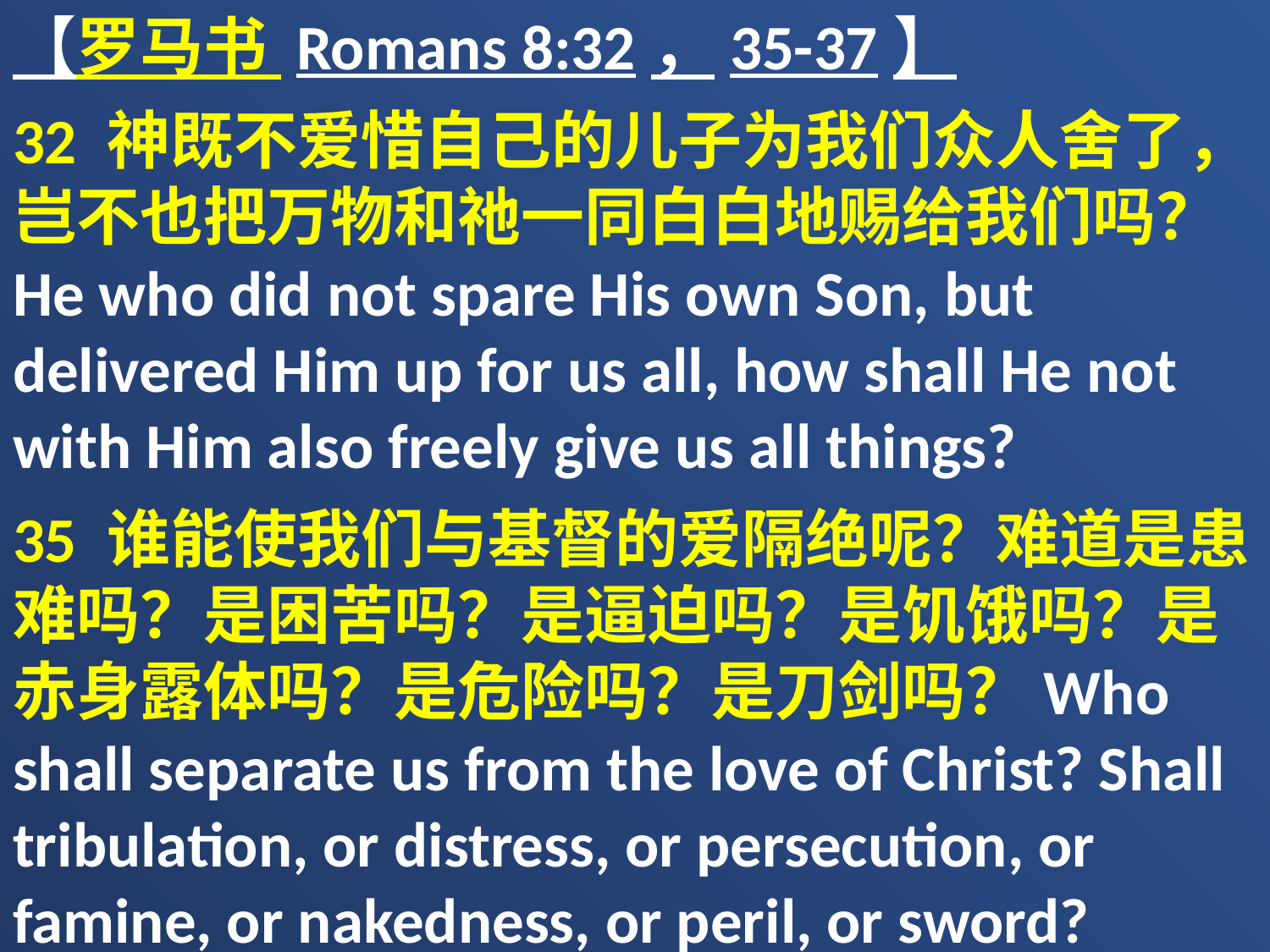

【罗马书 Romans 8:32，35-37】
32 神既不爱惜自己的儿子为我们众人舍了，岂不也把万物和祂一同白白地赐给我们吗？He who did not spare His own Son, but delivered Him up for us all, how shall He not with Him also freely give us all things?
35 谁能使我们与基督的爱隔绝呢？难道是患难吗？是困苦吗？是逼迫吗？是饥饿吗？是赤身露体吗？是危险吗？是刀剑吗？Who shall separate us from the love of Christ? Shall tribulation, or distress, or persecution, or famine, or nakedness, or peril, or sword?